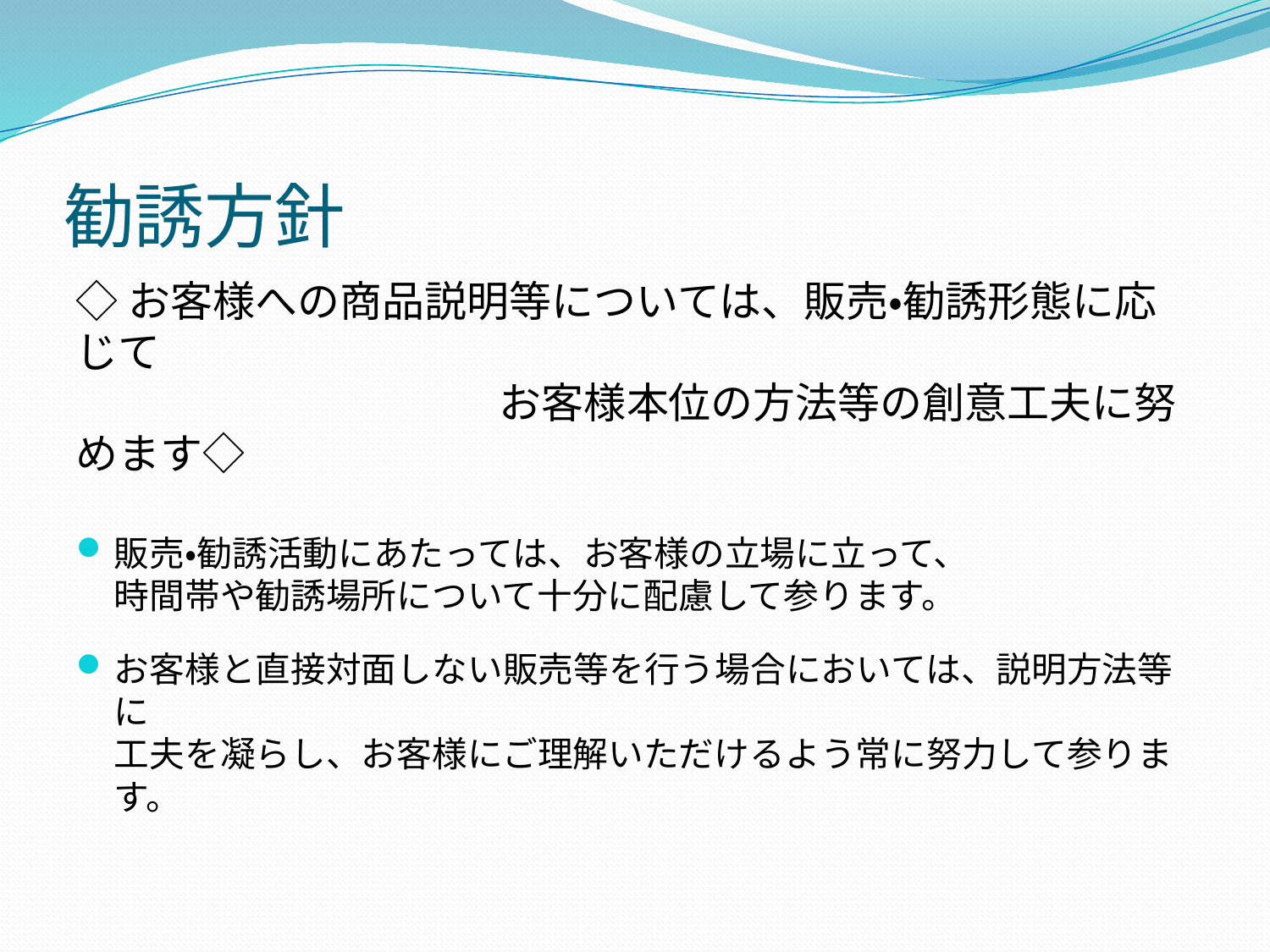

# 勧誘方針
◇お客様への商品説明等については、販売・勧誘形態に応じて
　　　　　　　　　　お客様本位の方法等の創意工夫に努めます◇
販売・勧誘活動にあたっては、お客様の立場に立って、
時間帯や勧誘場所について十分に配慮して参ります。
お客様と直接対面しない販売等を行う場合においては、説明方法等に
工夫を凝らし、お客様にご理解いただけるよう常に努力して参ります。